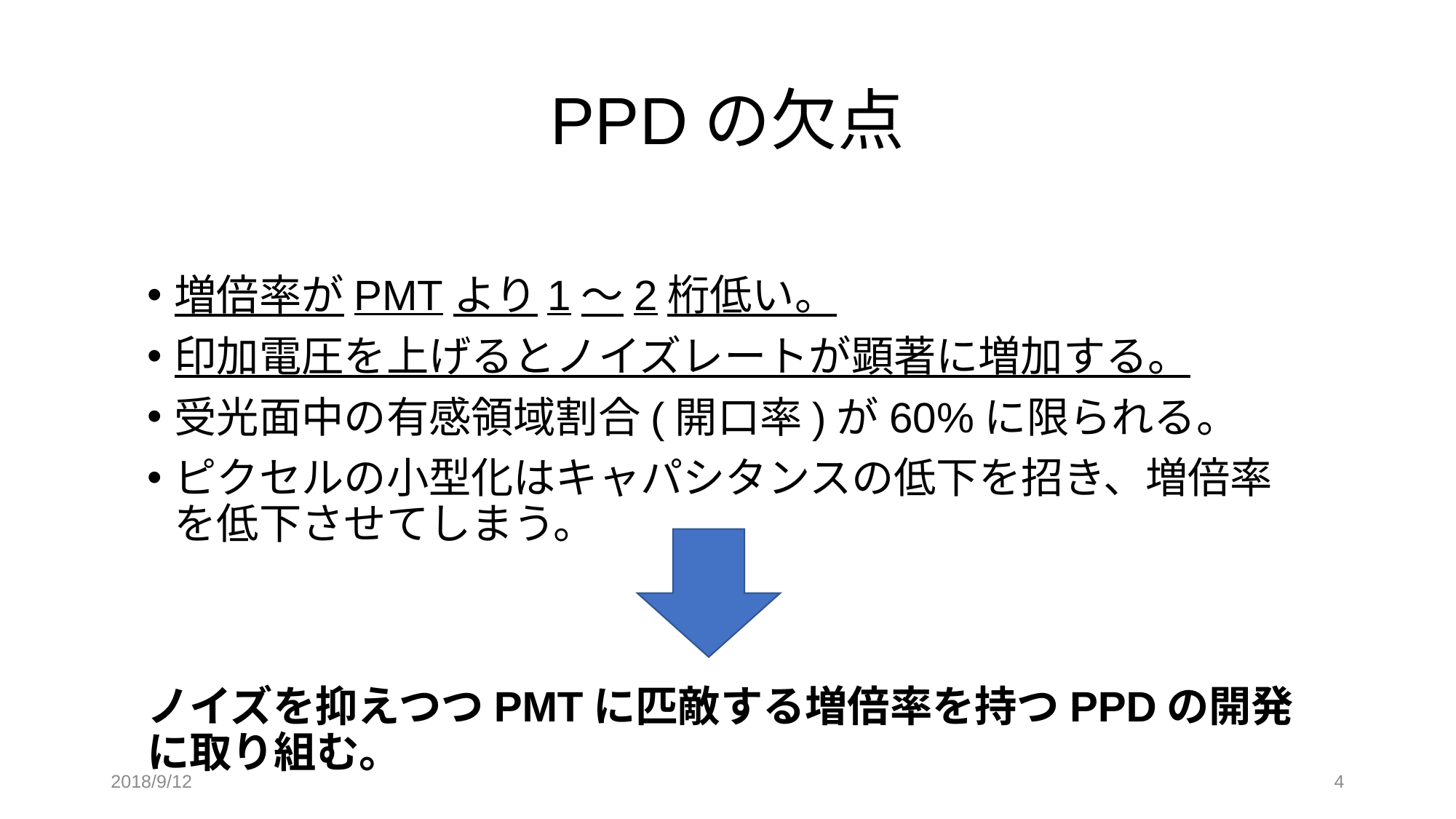

# PPDの欠点
増倍率がPMTより1〜2桁低い。
印加電圧を上げるとノイズレートが顕著に増加する。
受光面中の有感領域割合(開口率)が60%に限られる。
ピクセルの小型化はキャパシタンスの低下を招き、増倍率を低下させてしまう。

ノイズを抑えつつPMTに匹敵する増倍率を持つPPDの開発に取り組む。

2018/9/12
4